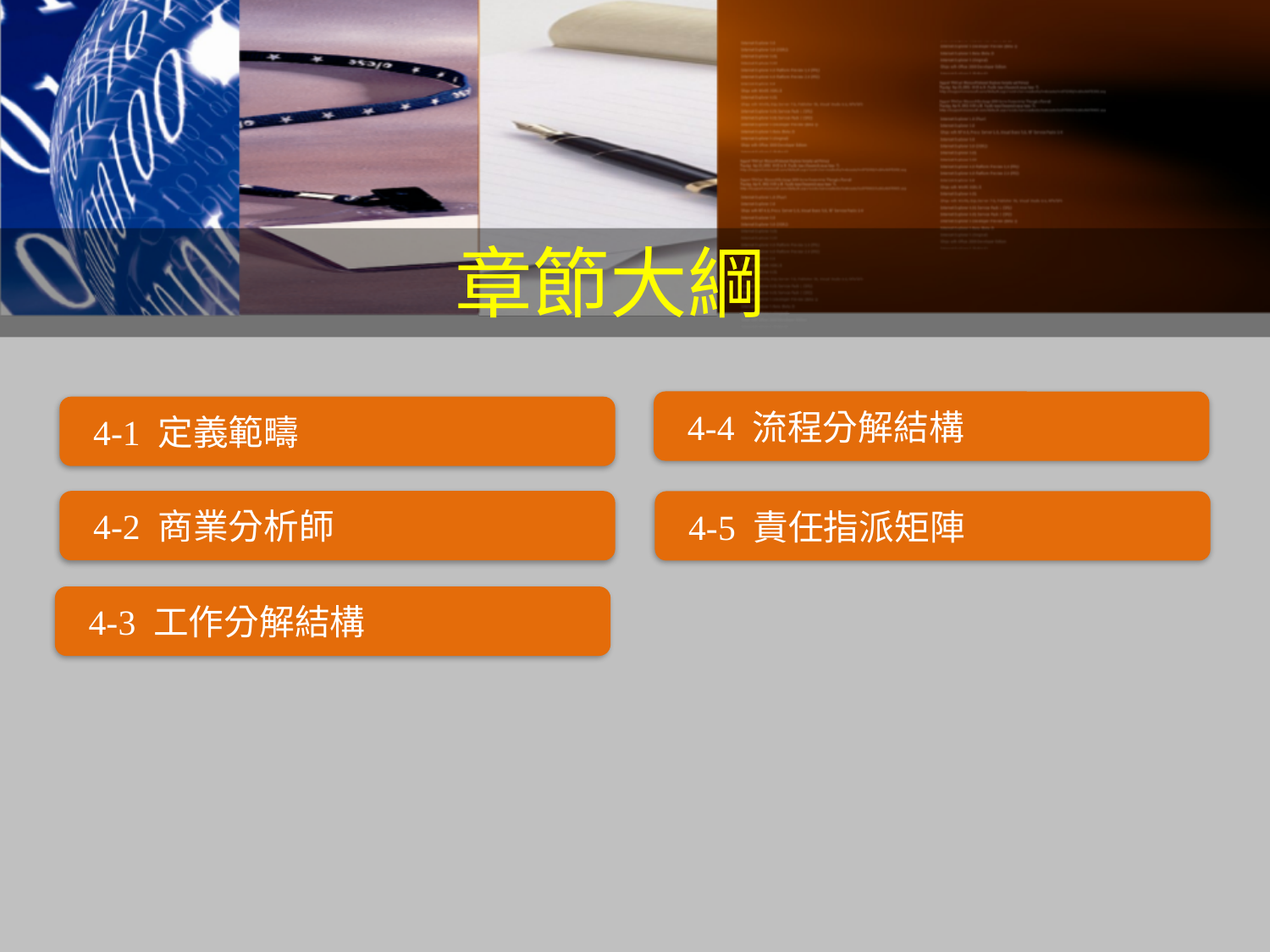

章節大綱
  4-4 流程分解結構
  4-1 定義範疇
  4-2 商業分析師
  4-5 責任指派矩陣
  4-3 工作分解結構